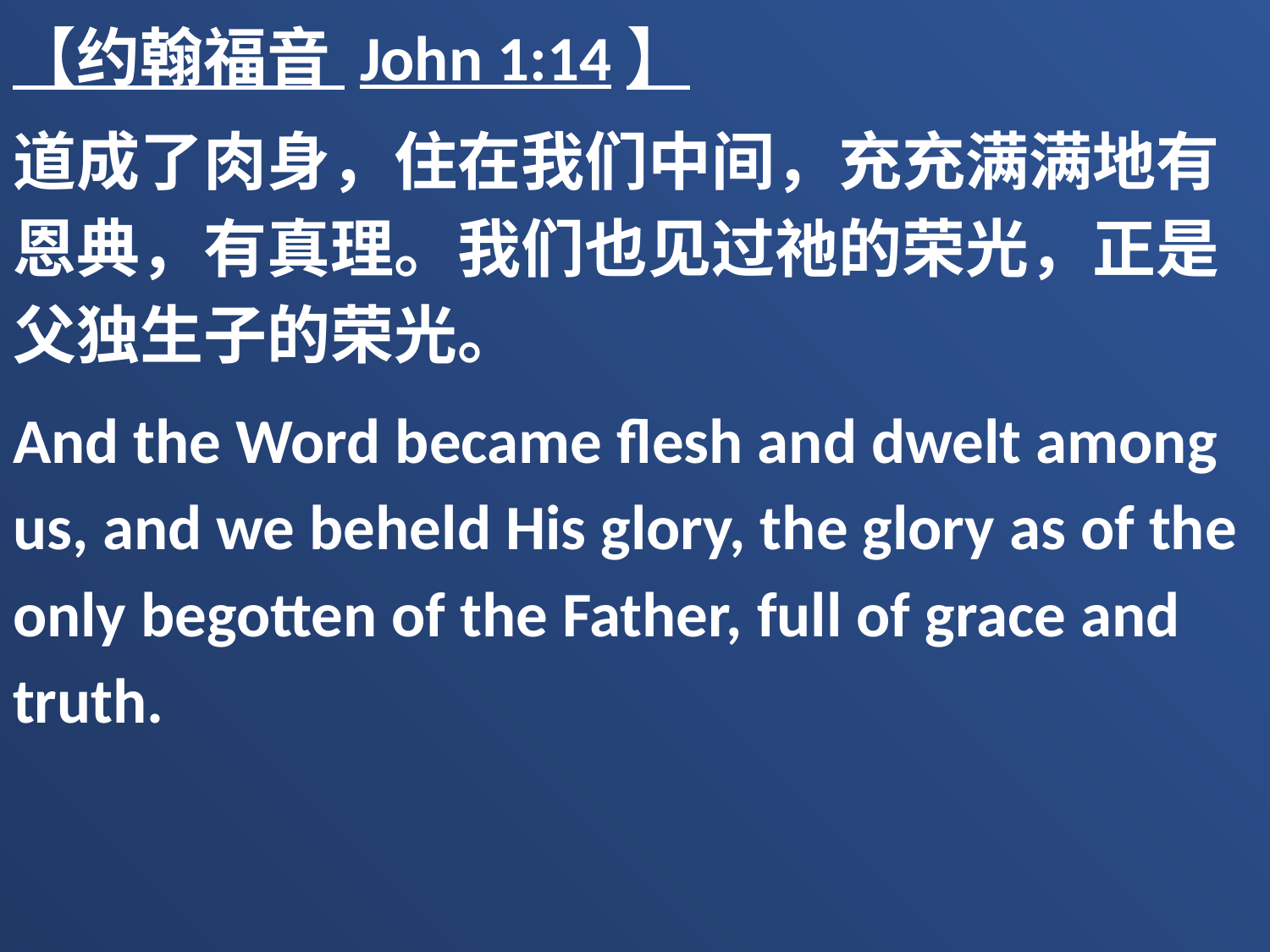

【约翰福音 John 1:14】
道成了肉身，住在我们中间，充充满满地有恩典，有真理。我们也见过祂的荣光，正是父独生子的荣光。
And the Word became flesh and dwelt among us, and we beheld His glory, the glory as of the only begotten of the Father, full of grace and truth.